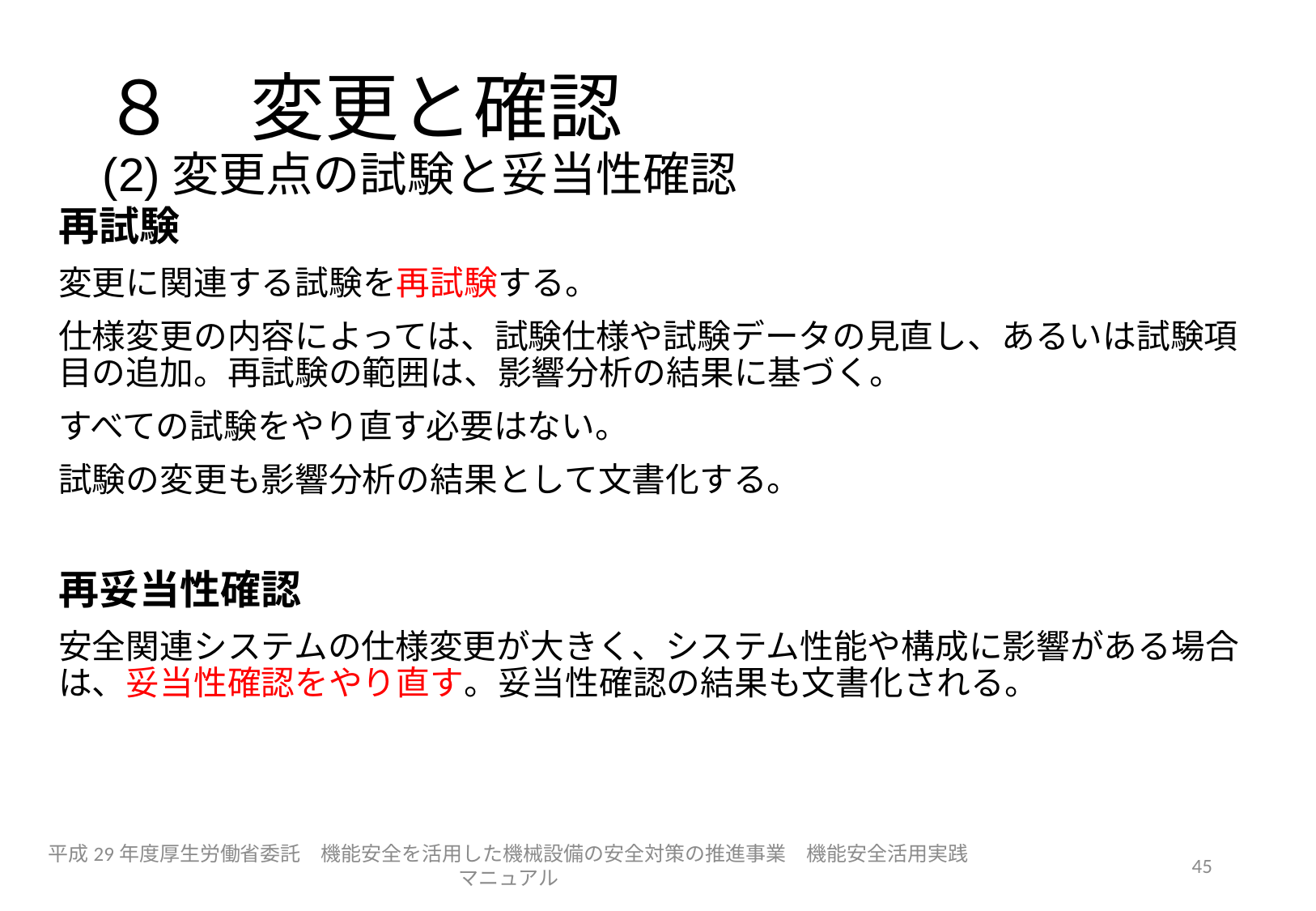

# ８　変更と確認 (2)変更点の試験と妥当性確認
再試験
変更に関連する試験を再試験する。
仕様変更の内容によっては、試験仕様や試験データの見直し、あるいは試験項目の追加。再試験の範囲は、影響分析の結果に基づく。
すべての試験をやり直す必要はない。
試験の変更も影響分析の結果として文書化する。

再妥当性確認
安全関連システムの仕様変更が大きく、システム性能や構成に影響がある場合は、妥当性確認をやり直す。妥当性確認の結果も文書化される。
平成29年度厚生労働省委託　機能安全を活用した機械設備の安全対策の推進事業　機能安全活用実践マニュアル
45